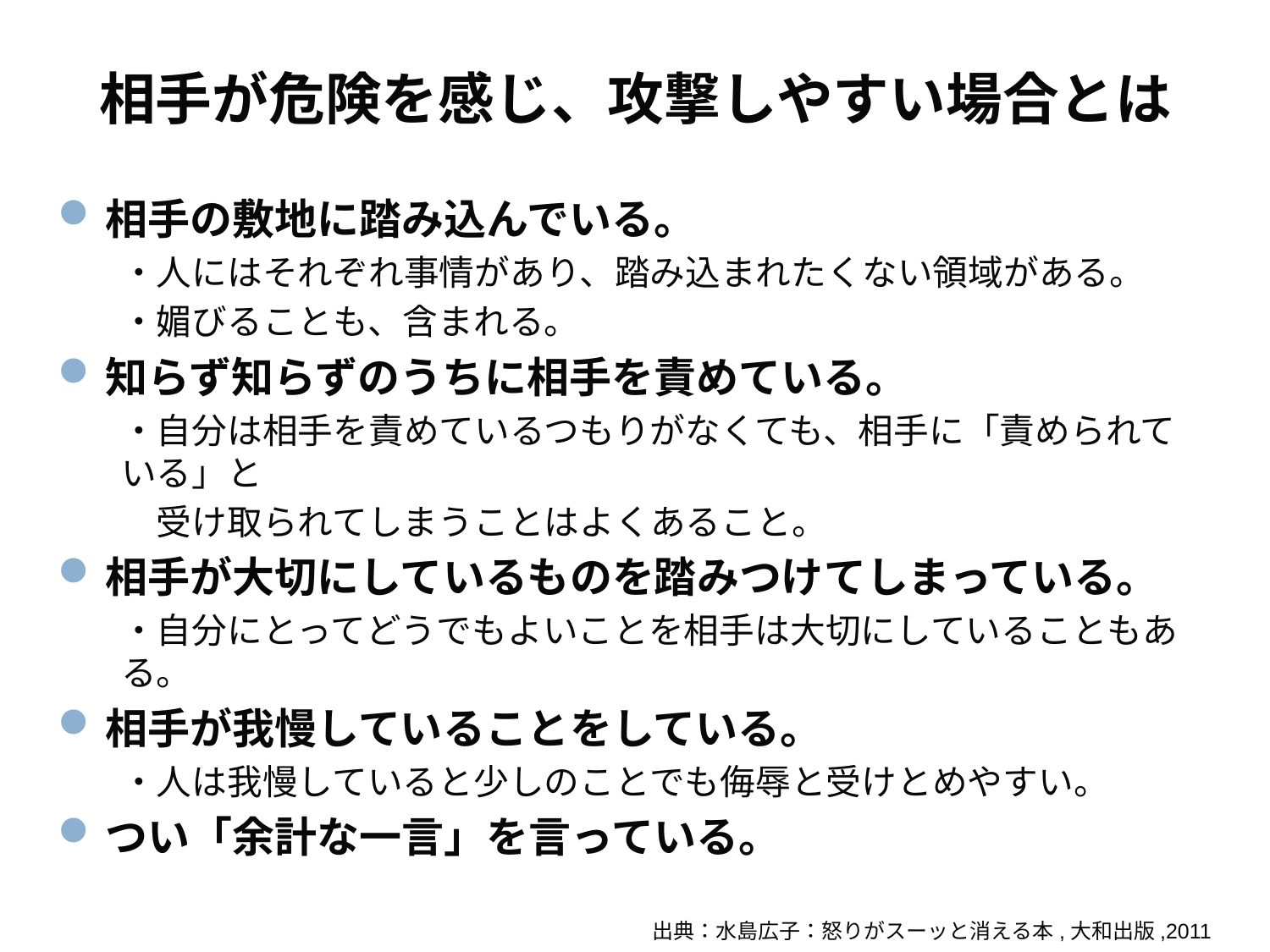

# 相手が危険を感じ、攻撃しやすい場合とは
相手の敷地に踏み込んでいる。
・人にはそれぞれ事情があり、踏み込まれたくない領域がある。
・媚びることも、含まれる。
知らず知らずのうちに相手を責めている。
・自分は相手を責めているつもりがなくても、相手に「責められている」と
　受け取られてしまうことはよくあること。
相手が大切にしているものを踏みつけてしまっている。
・自分にとってどうでもよいことを相手は大切にしていることもある。
相手が我慢していることをしている。
・人は我慢していると少しのことでも侮辱と受けとめやすい。
つい「余計な一言」を言っている。

出典：水島広子：怒りがスーッと消える本,大和出版,2011